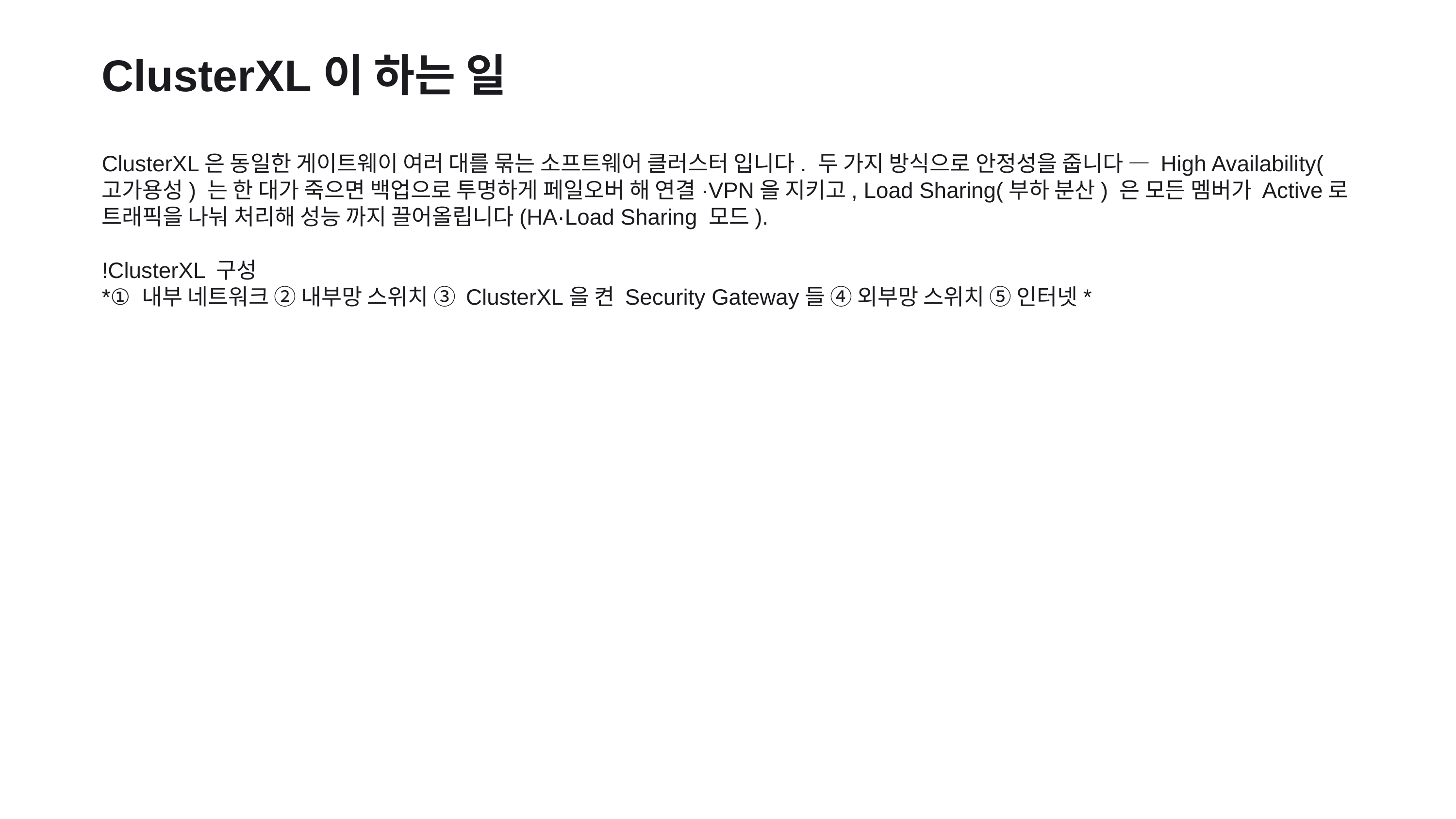

ClusterXL이 하는 일
ClusterXL은 동일한 게이트웨이 여러 대를 묶는 소프트웨어 클러스터 입니다. 두 가지 방식으로 안정성을 줍니다 — High Availability(고가용성) 는 한 대가 죽으면 백업으로 투명하게 페일오버 해 연결·VPN을 지키고, Load Sharing(부하 분산) 은 모든 멤버가 Active로 트래픽을 나눠 처리해 성능 까지 끌어올립니다(HA·Load Sharing 모드).

!ClusterXL 구성
*① 내부 네트워크 ② 내부망 스위치 ③ ClusterXL을 켠 Security Gateway들 ④ 외부망 스위치 ⑤ 인터넷*